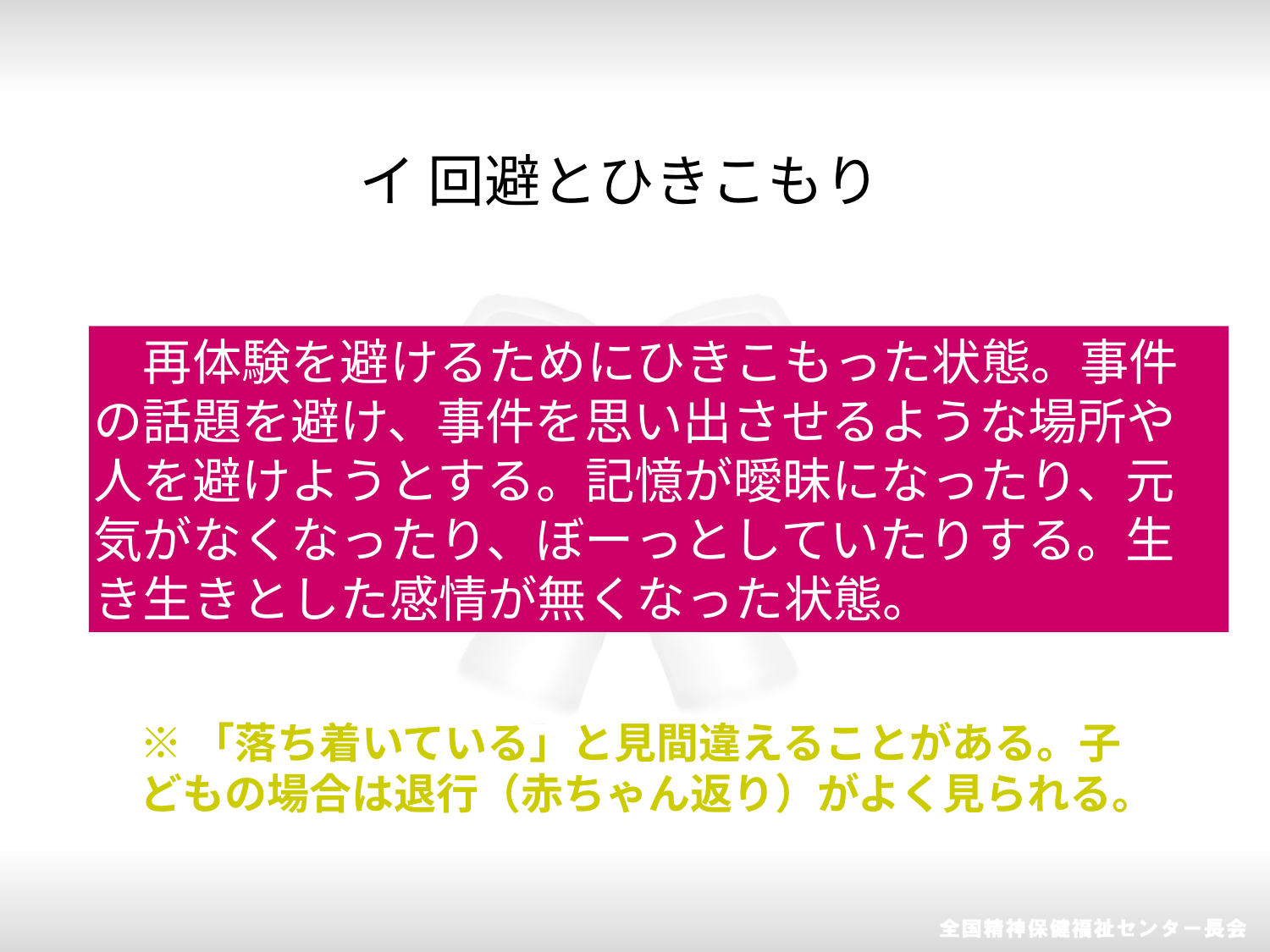

イ 回避とひきこもり
　再体験を避けるためにひきこもった状態。事件の話題を避け、事件を思い出させるような場所や人を避けようとする。記憶が曖昧になったり、元気がなくなったり、ぼーっとしていたりする。生き生きとした感情が無くなった状態。
※「落ち着いている」と見間違えることがある。子どもの場合は退行（赤ちゃん返り）がよく見られる。